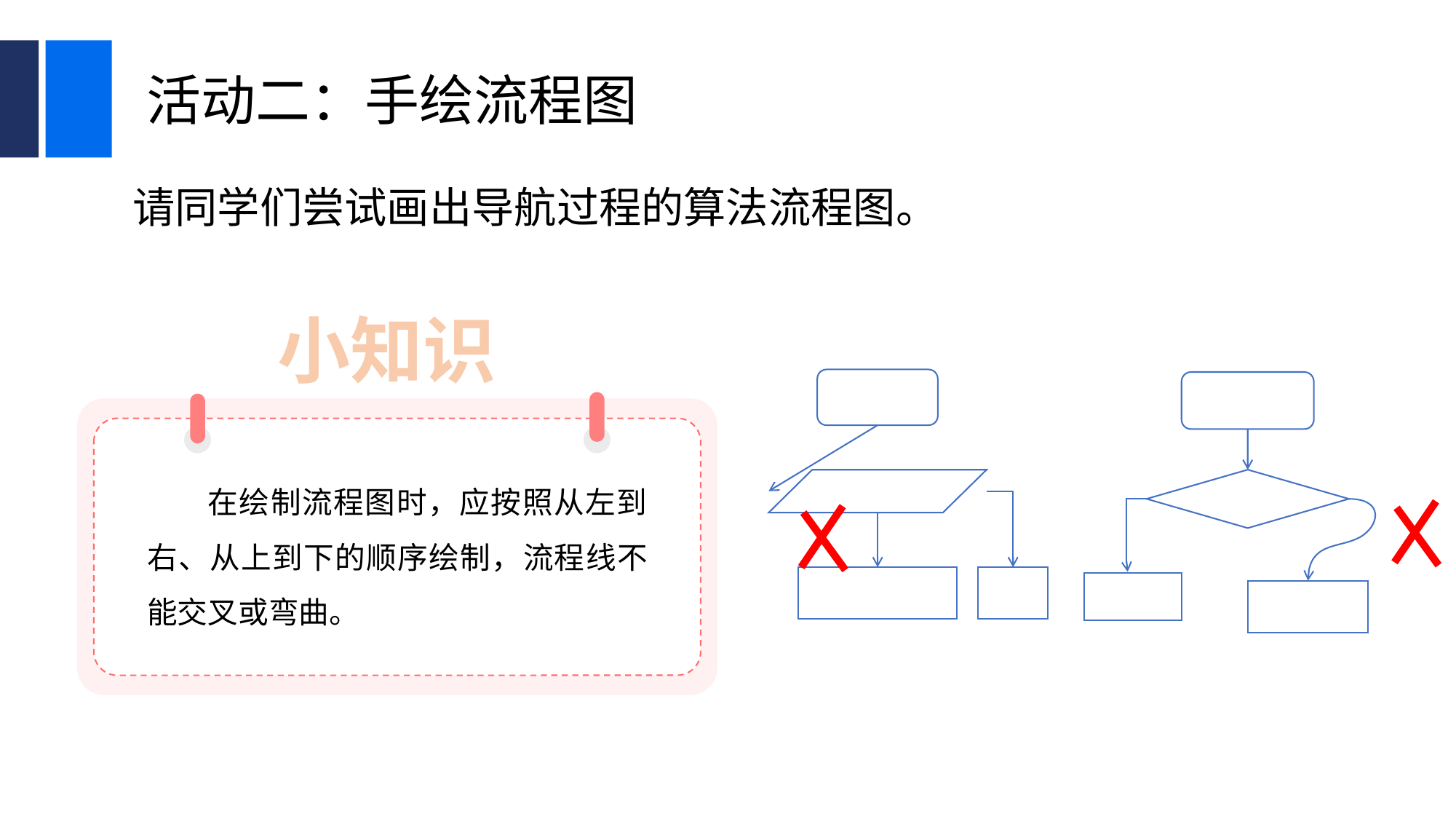

活动二：手绘流程图
       请同学们尝试画出导航过程的算法流程图。
小知识

在绘制流程图时，应按照从左到右、从上到下的顺序绘制，流程线不能交叉或弯曲。